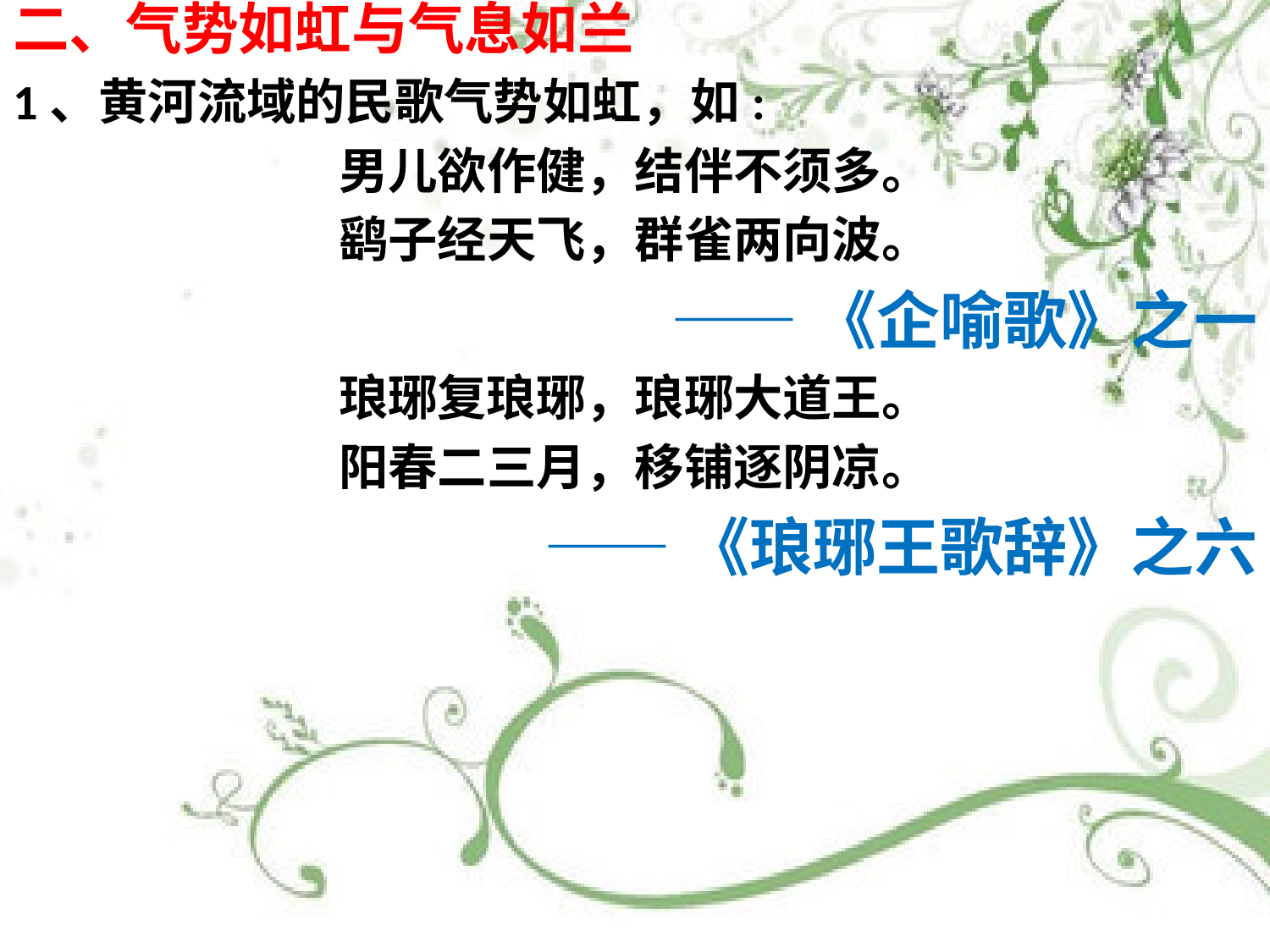

二、气势如虹与气息如兰
1、黄河流域的民歌气势如虹，如:
男儿欲作健，结伴不须多。
鹞子经天飞，群雀两向波。
——《企喻歌》之一
琅琊复琅琊，琅琊大道王。
阳春二三月，移铺逐阴凉。
——《琅琊王歌辞》之六